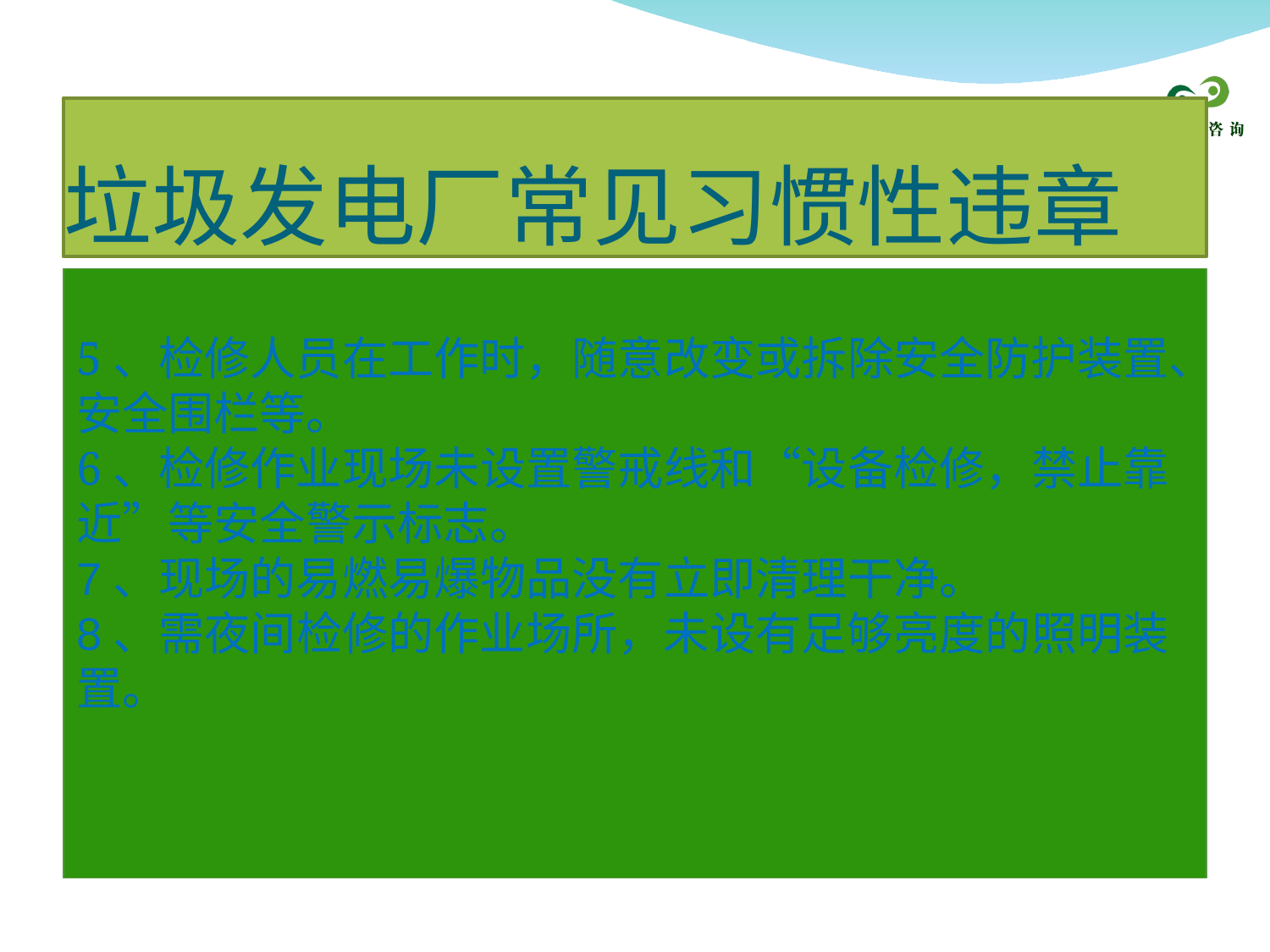

垃圾发电厂常见习惯性违章

5、检修人员在工作时，随意改变或拆除安全防护装置、安全围栏等。
6、检修作业现场未设置警戒线和“设备检修，禁止靠近”等安全警示标志。
7、现场的易燃易爆物品没有立即清理干净。
8、需夜间检修的作业场所，未设有足够亮度的照明装置。